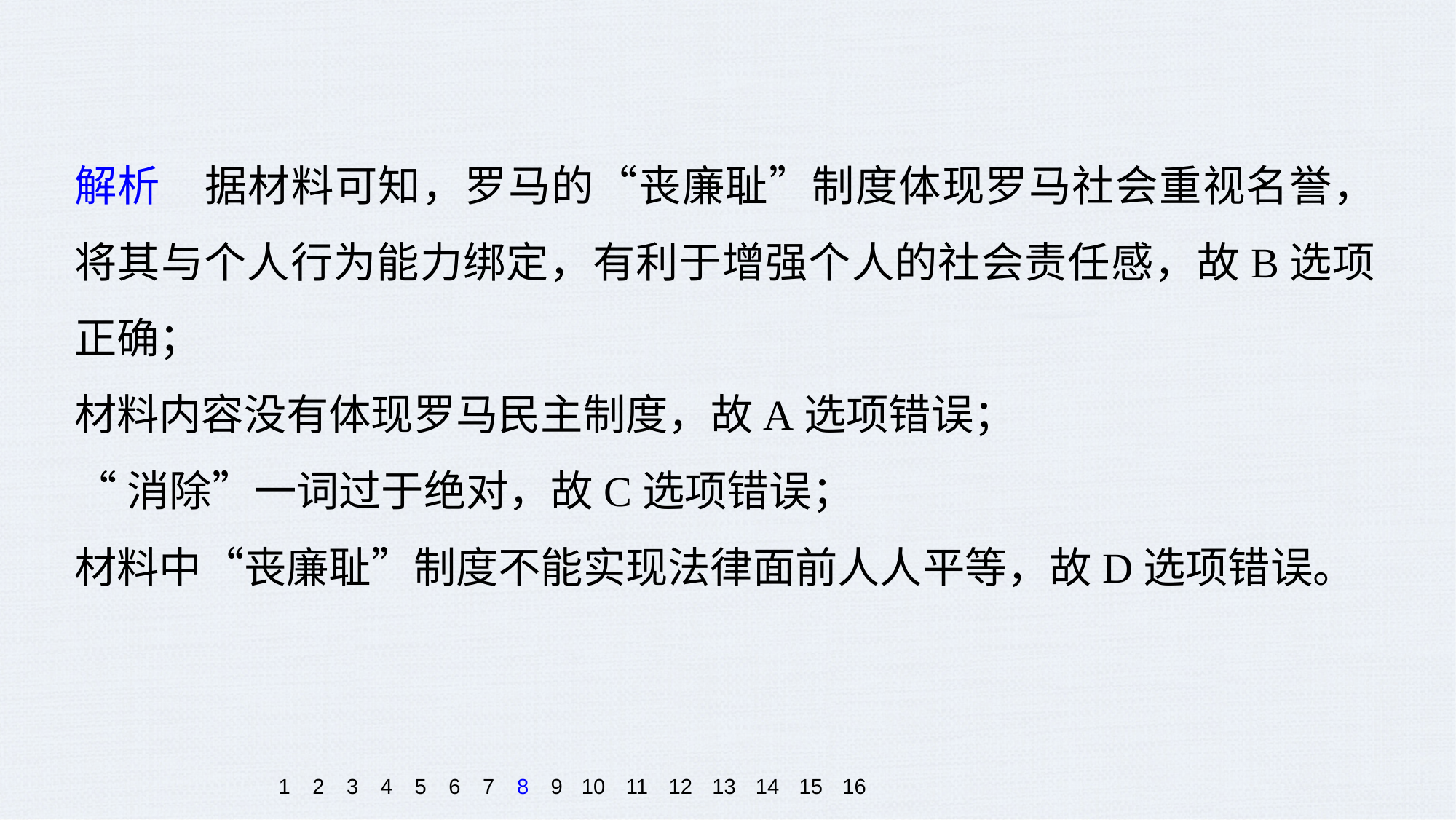

解析　据材料可知，罗马的“丧廉耻”制度体现罗马社会重视名誉，将其与个人行为能力绑定，有利于增强个人的社会责任感，故B选项正确；
材料内容没有体现罗马民主制度，故A选项错误；
“消除”一词过于绝对，故C选项错误；
材料中“丧廉耻”制度不能实现法律面前人人平等，故D选项错误。
1
2
3
4
5
6
7
8
9
10
11
12
13
14
15
16